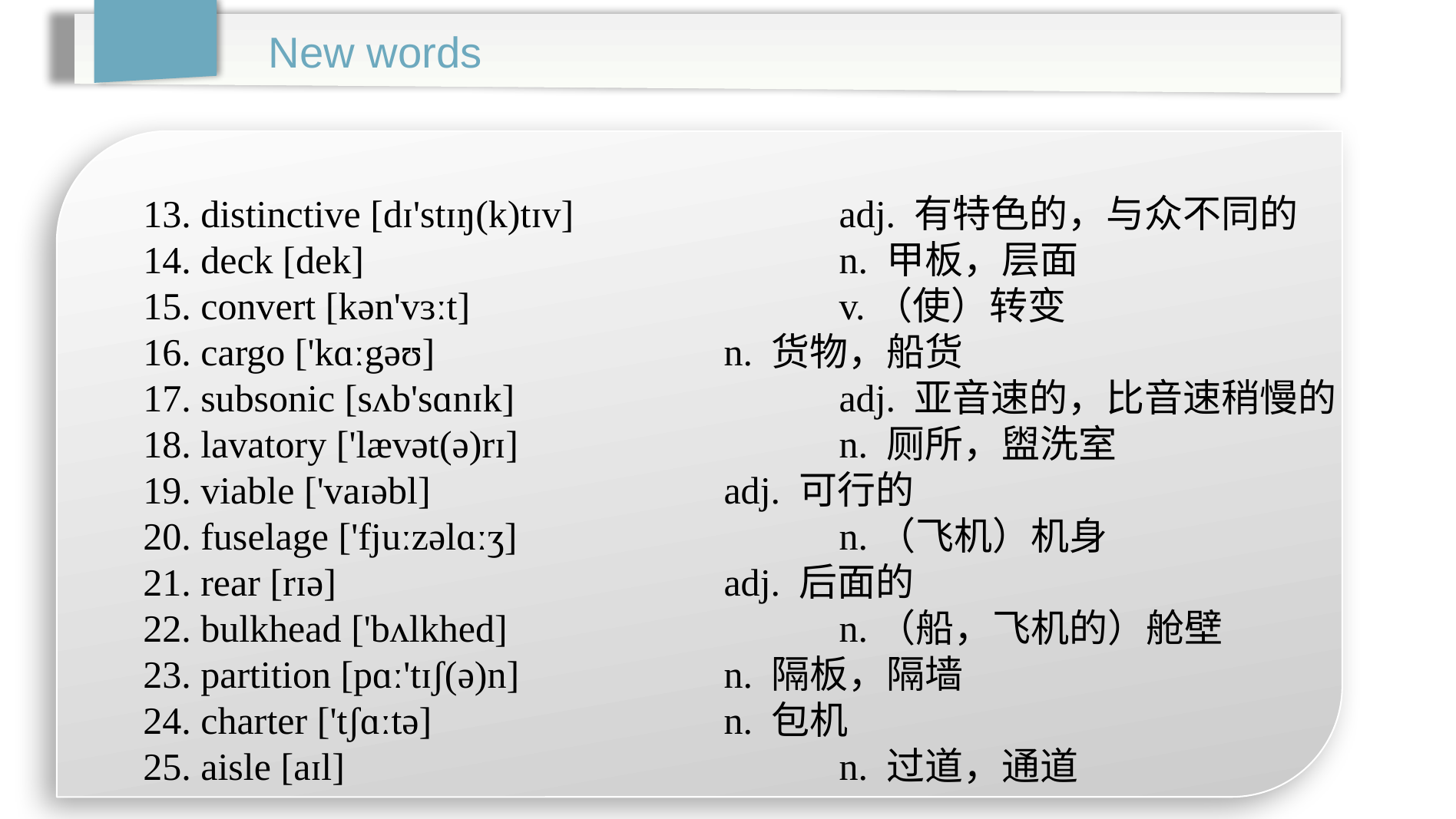

New words

13. distinctive [dɪ'stɪŋ(k)tɪv]	   	    adj. 有特色的，与众不同的
14. deck [dek]				    n. 甲板，层面
15. convert [kən'vɜːt]			    v.（使）转变
16. cargo ['kɑːgəʊ]			    n. 货物，船货
17. subsonic [sʌb'sɑnɪk]			    adj. 亚音速的，比音速稍慢的
18. lavatory ['lævət(ə)rɪ]			    n. 厕所，盥洗室
19. viable ['vaɪəbl]			    adj. 可行的
20. fuselage ['fjuːzəlɑːʒ]			    n.（飞机）机身
21. rear [rɪə]				    adj. 后面的
22. bulkhead ['bʌlkhed]			    n.（船，飞机的）舱壁
23. partition [pɑː'tɪʃ(ə)n]		    n. 隔板，隔墙
24. charter ['tʃɑːtə]			    n. 包机
25. aisle [aɪl]				    n. 过道，通道